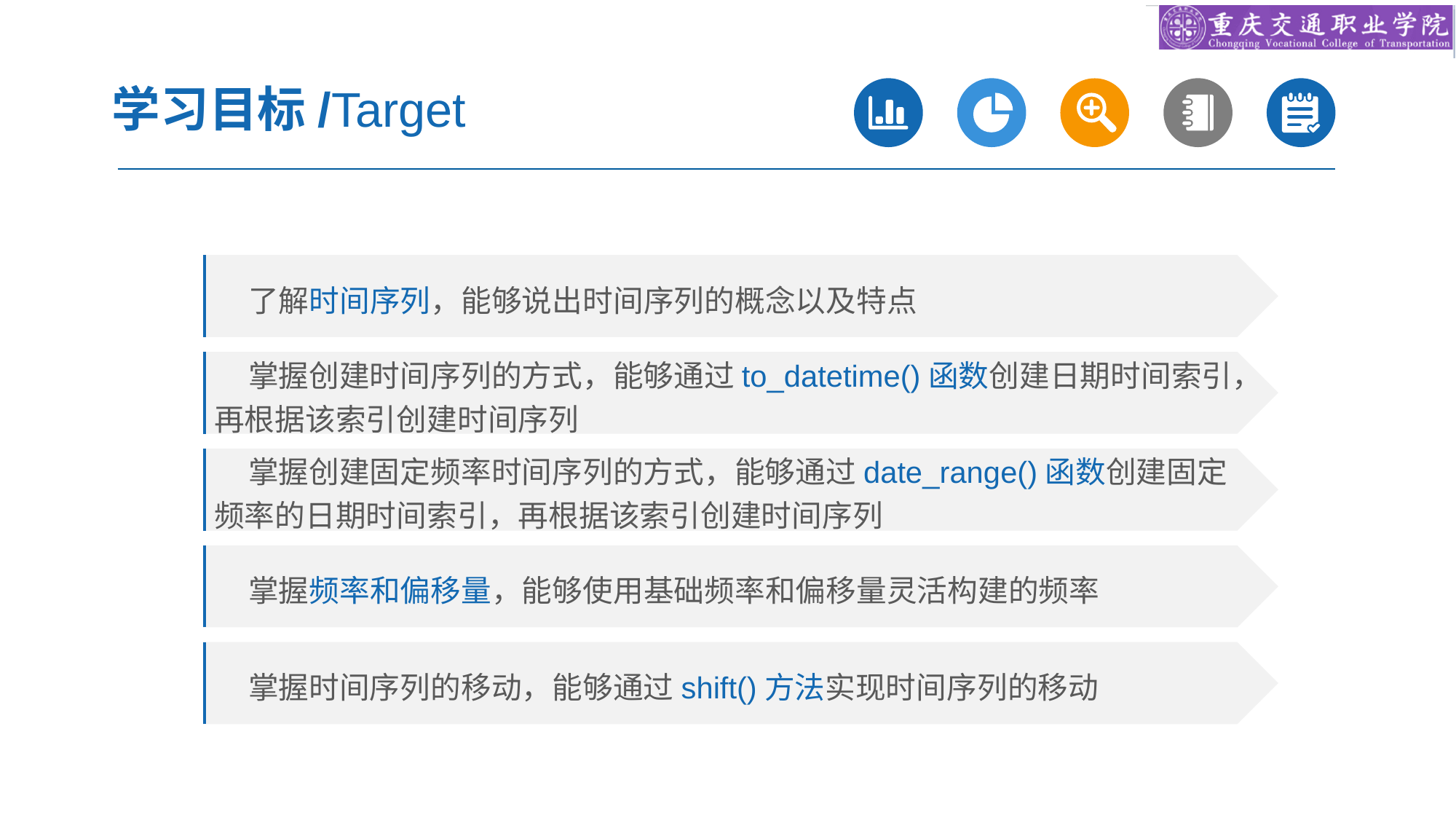

学习目标/Target
    了解时间序列，能够说出时间序列的概念以及特点

    掌握创建时间序列的方式，能够通过to_datetime()函数创建日期时间索引，再根据该索引创建时间序列

    掌握创建固定频率时间序列的方式，能够通过date_range()函数创建固定频率的日期时间索引，再根据该索引创建时间序列

    掌握频率和偏移量，能够使用基础频率和偏移量灵活构建的频率

    掌握时间序列的移动，能够通过shift()方法实现时间序列的移动